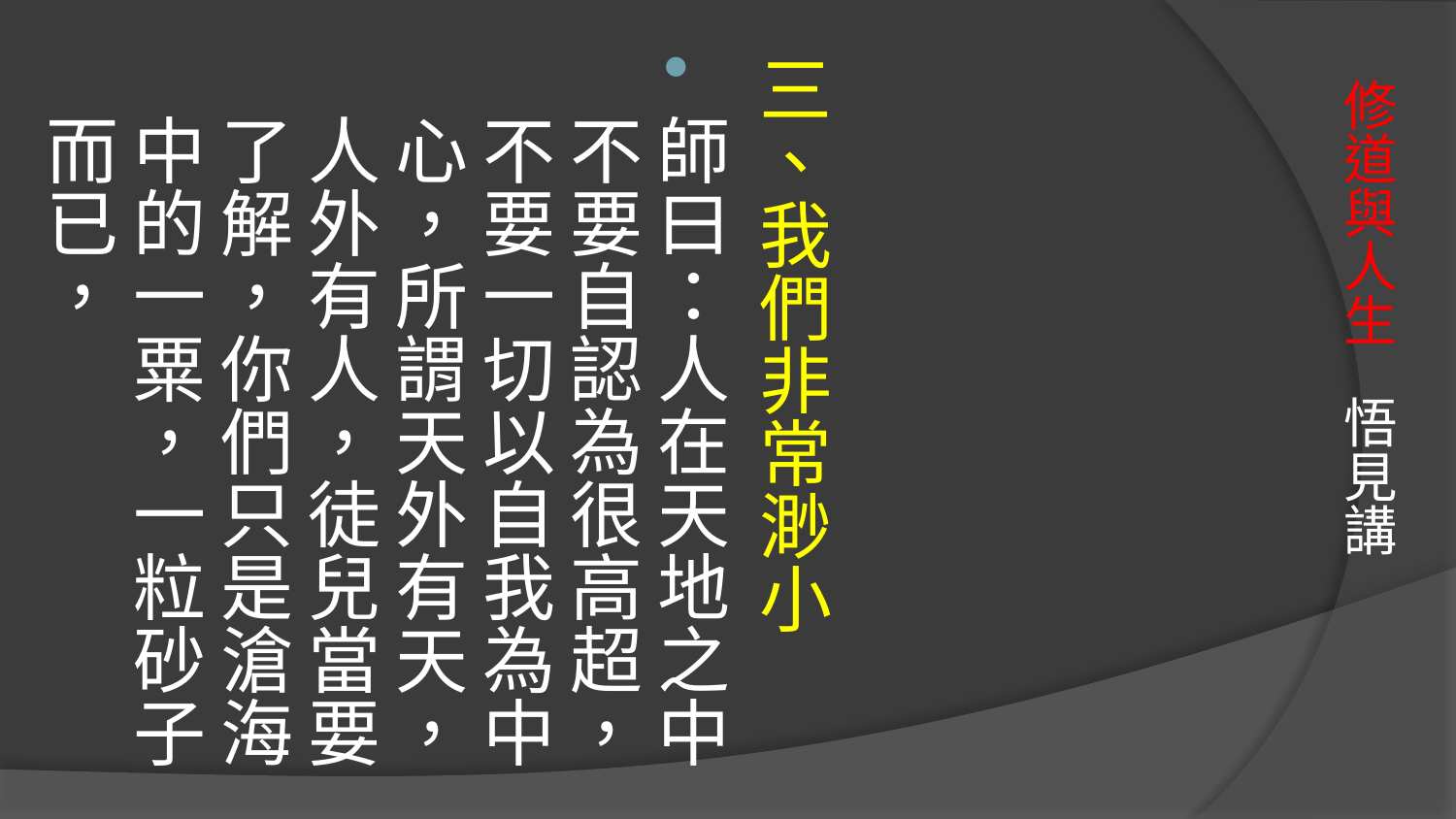

三、我們非常渺小
師曰：人在天地之中不要自認為很高超，不要一切以自我為中心，所謂天外有天，人外有人，徒兒當要了解，你們只是滄海中的一粟，一粒砂子而已，
# 修道與人生    悟見講